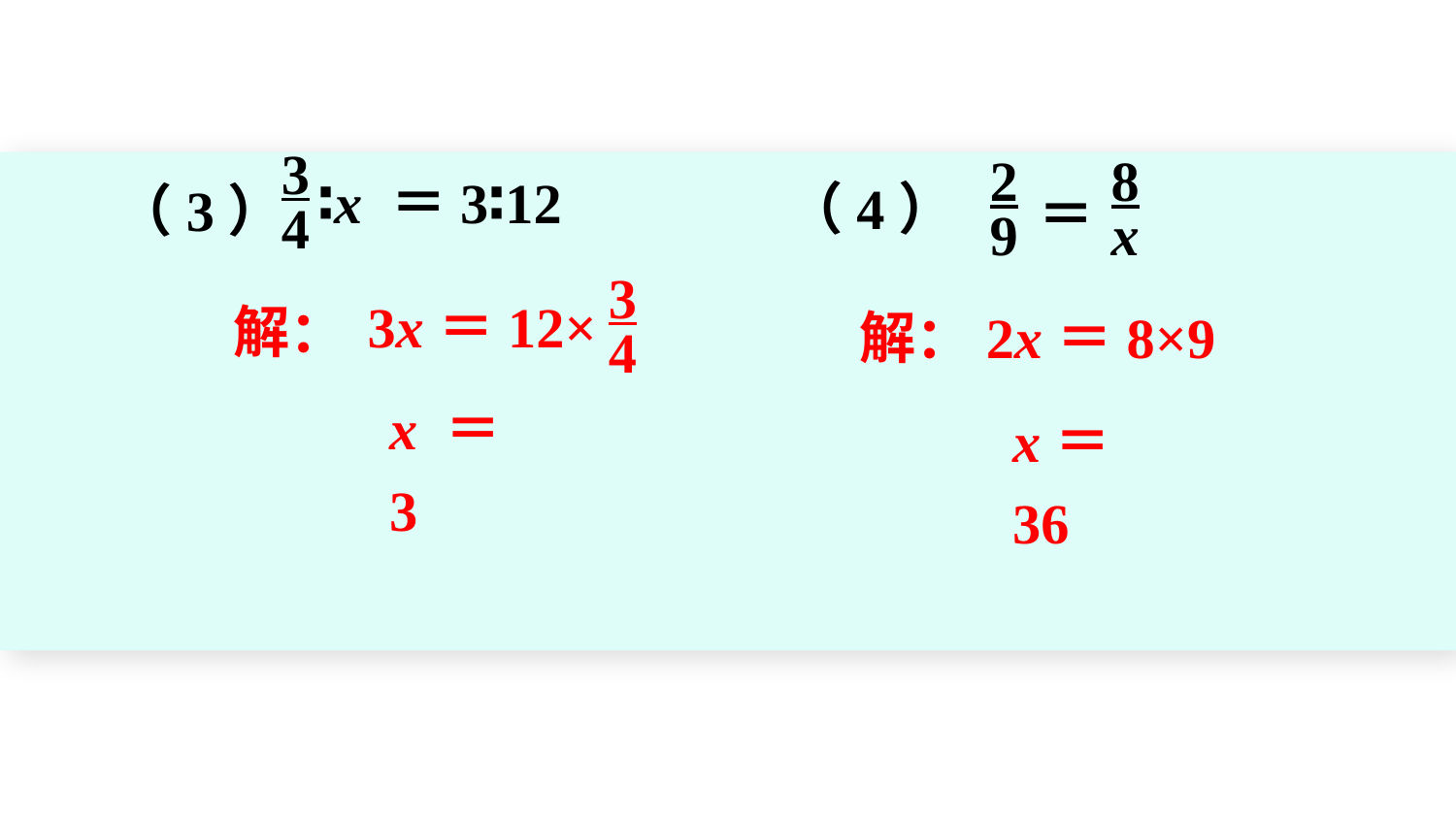

3
4
∶x ＝3∶12
2
9
8
x
＝
（4）
（3）
3
4
3x＝12×
解：
解：2x＝8×9
x ＝ 3
x＝36